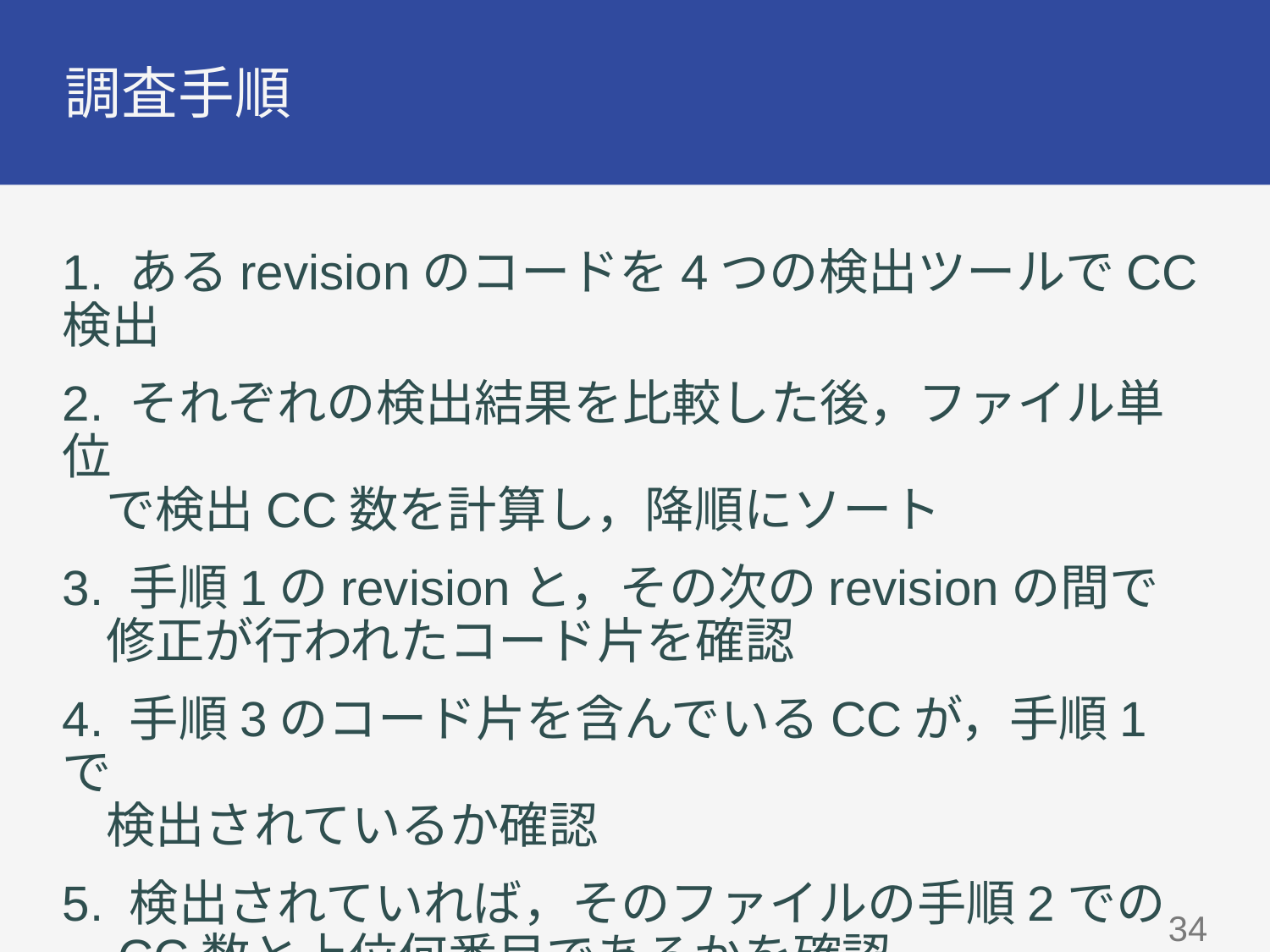

# 調査手順
1. あるrevisionのコードを4つの検出ツールでCC検出
2. それぞれの検出結果を比較した後，ファイル単位
    で検出CC数を計算し，降順にソート
3. 手順1のrevisionと，その次のrevisionの間で
    修正が行われたコード片を確認
4. 手順3のコード片を含んでいるCCが，手順1で
    検出されているか確認
5. 検出されていれば，そのファイルの手順2での
    CC数と上位何番目であるかを確認
34